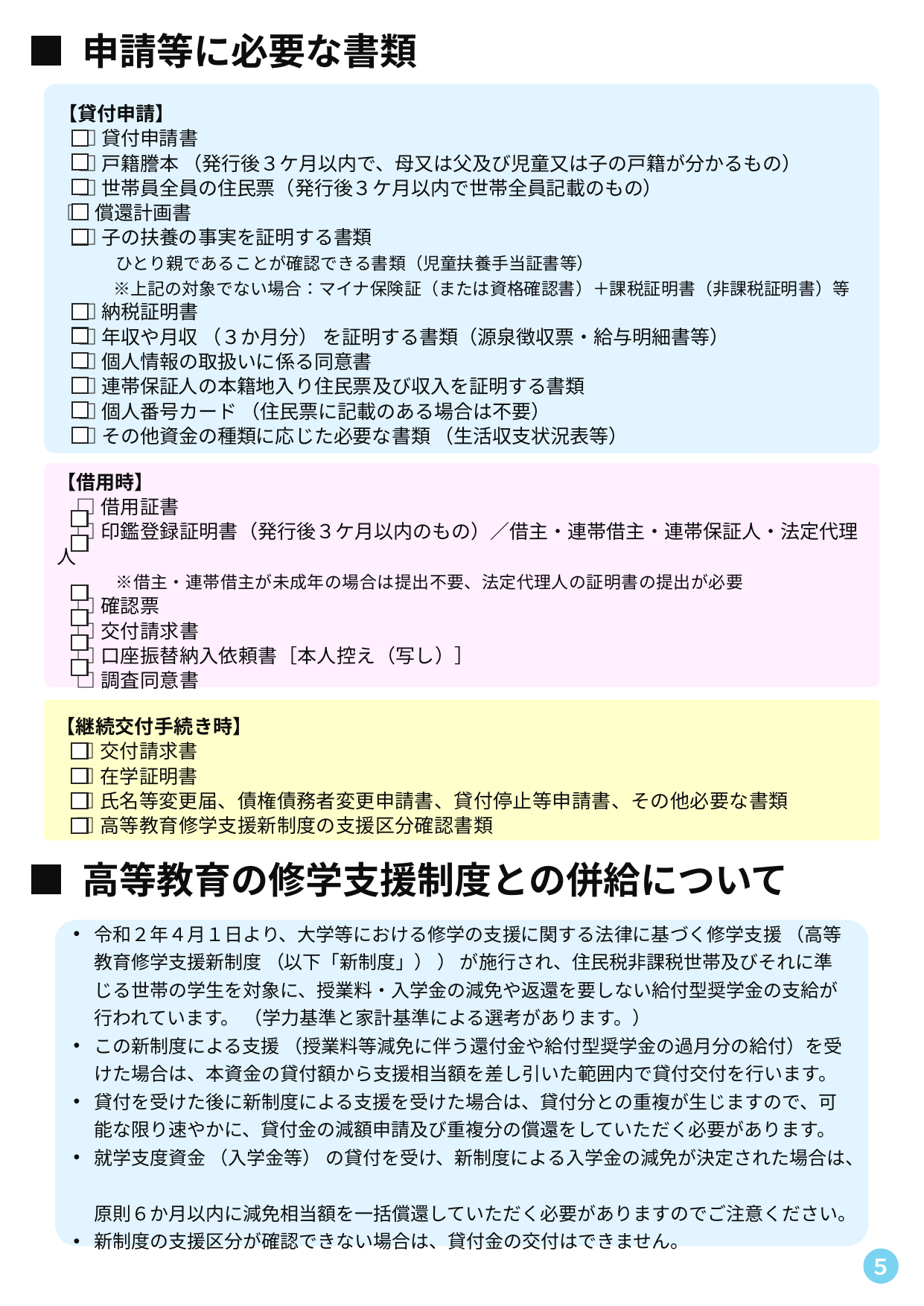

■ 申請等に必要な書類
【貸付申請】
　□ 貸付申請書
　□ 戸籍謄本 （発行後３ケ月以内で、母又は父及び児童又は子の戸籍が分かるもの）
　□ 世帯員全員の住民票（発行後３ケ月以内で世帯全員記載のもの）
  □ 償還計画書
　□ 子の扶養の事実を証明する書類
　　　 ひとり親であることが確認できる書類（児童扶養手当証書等）
　　　 ※上記の対象でない場合：マイナ保険証（または資格確認書）＋課税証明書（非課税証明書）等
　□ 納税証明書
　□ 年収や月収 （３か月分） を証明する書類（源泉徴収票・給与明細書等）
　□ 個人情報の取扱いに係る同意書
　□ 連帯保証人の本籍地入り住民票及び収入を証明する書類
　□ 個人番号カード （住民票に記載のある場合は不要）
　□ その他資金の種類に応じた必要な書類 （生活収支状況表等）
申請時

【借用時】
　□ 借用証書
　□ 印鑑登録証明書（発行後３ケ月以内のもの）／借主・連帯借主・連帯保証人・法定代理人
　　　※借主・連帯借主が未成年の場合は提出不要、法定代理人の証明書の提出が必要
　□ 確認票
　□ 交付請求書
　□ 口座振替納入依頼書［本人控え（写し）］
　□ 調査同意書

【継続交付手続き時】
　□ 交付請求書
　□ 在学証明書
　□ 氏名等変更届、債権債務者変更申請書、貸付停止等申請書、その他必要な書類
　□ 高等教育修学支援新制度の支援区分確認書類

■ 高等教育の修学支援制度との併給について
令和２年４月１日より、大学等における修学の支援に関する法律に基づく修学支援 （高等教育修学支援新制度 （以下「新制度」） ） が施行され、住民税非課税世帯及びそれに準じる世帯の学生を対象に、授業料・入学金の減免や返還を要しない給付型奨学金の支給が行われています。 （学力基準と家計基準による選考があります。）
この新制度による支援 （授業料等減免に伴う還付金や給付型奨学金の過月分の給付）を受けた場合は、本資金の貸付額から支援相当額を差し引いた範囲内で貸付交付を行います。
貸付を受けた後に新制度による支援を受けた場合は、貸付分との重複が生じますので、可能な限り速やかに、貸付金の減額申請及び重複分の償還をしていただく必要があります。
就学支度資金 （入学金等） の貸付を受け、新制度による入学金の減免が決定された場合は、
原則６か月以内に減免相当額を一括償還していただく必要がありますのでご注意ください。
新制度の支援区分が確認できない場合は、貸付金の交付はできません。

５